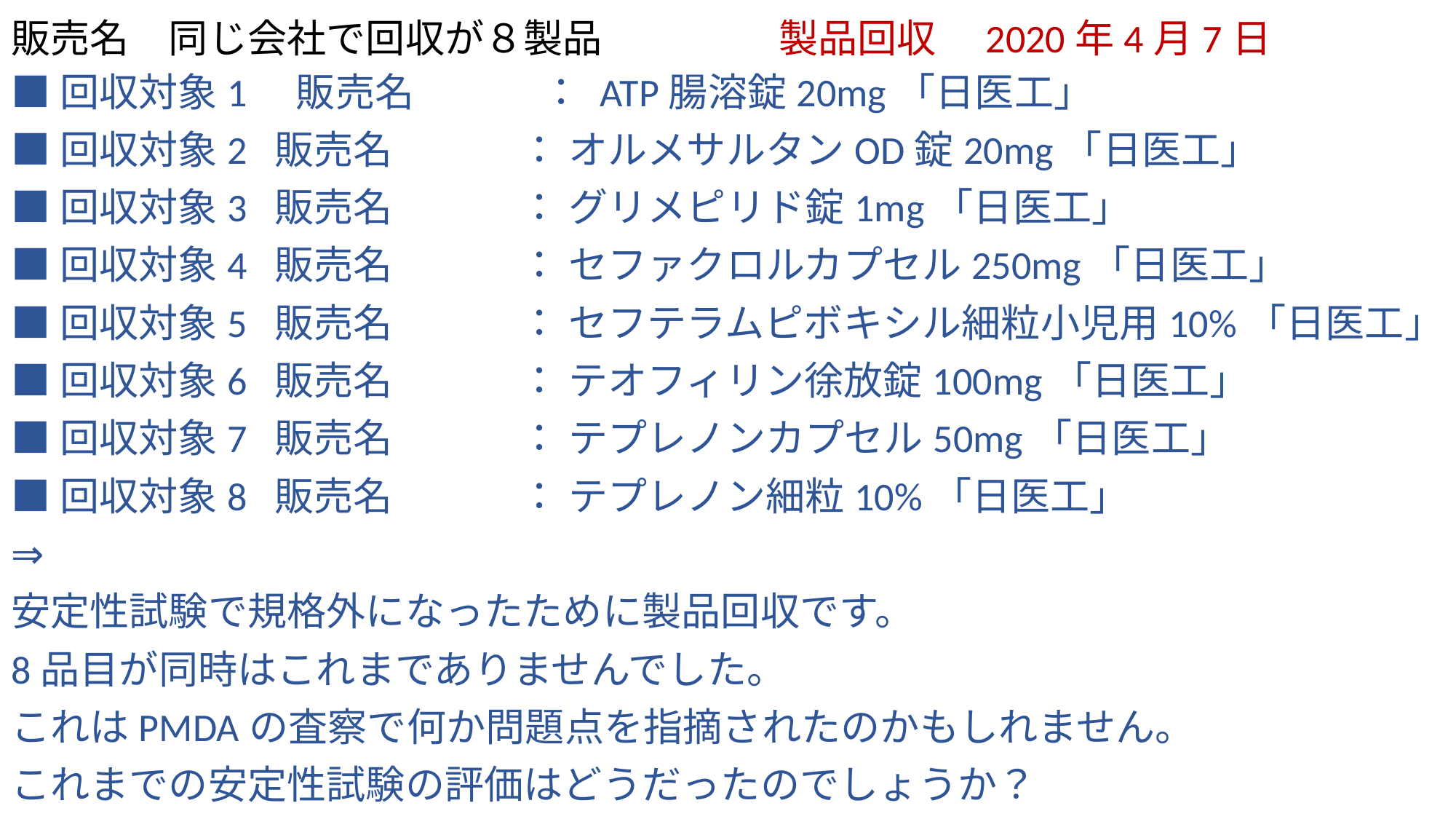

# 販売名　同じ会社で回収が８製品 　　　　 製品回収　2020年4月7日
■回収対象1　販売名　　　 ： ATP腸溶錠20mg「日医工」
■回収対象2  販売名　　　 ： オルメサルタンOD錠20mg「日医工」
■回収対象3  販売名　　　 ： グリメピリド錠1mg「日医工」
■回収対象4  販売名　　　 ： セファクロルカプセル250mg「日医工」
■回収対象5  販売名　　　 ： セフテラムピボキシル細粒小児用10%「日医工」
■回収対象6  販売名　　　 ： テオフィリン徐放錠100mg「日医工」
■回収対象7  販売名　　　 ： テプレノンカプセル50mg「日医工」
■回収対象8  販売名　　　 ： テプレノン細粒10%「日医工」
⇒
安定性試験で規格外になったために製品回収です。
8品目が同時はこれまでありませんでした。
これはPMDAの査察で何か問題点を指摘されたのかもしれません。
これまでの安定性試験の評価はどうだったのでしょうか？